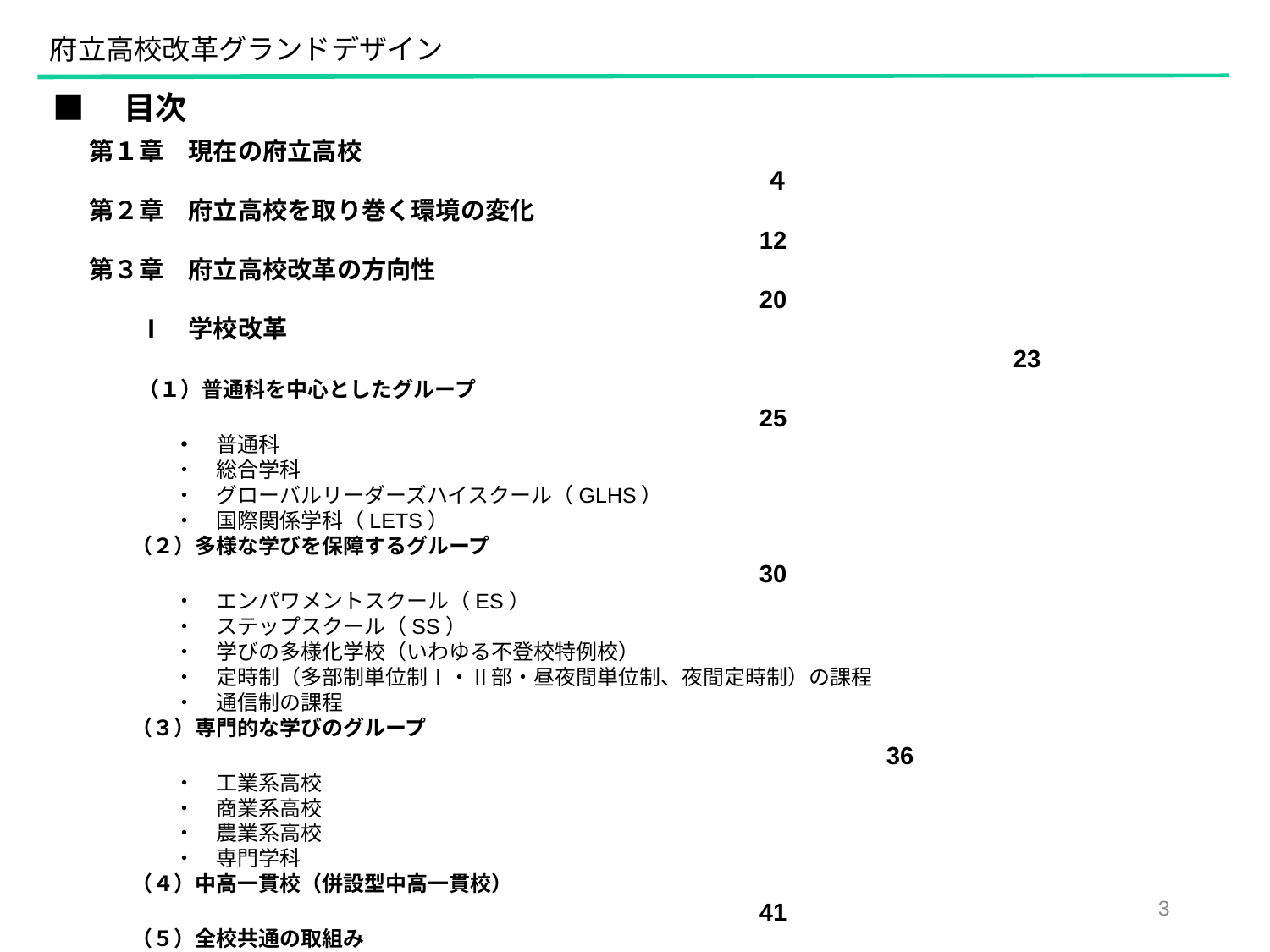

府立高校改革グランドデザイン
■　目次
第１章　現在の府立高校												 ４
第２章　府立高校を取り巻く環境の変化										12
第３章　府立高校改革の方向性											20
　　Ⅰ　学校改革														23
　　（１）普通科を中心としたグループ											25
　　　　・　普通科
　　　　・　総合学科
　　　　・　グローバルリーダーズハイスクール（GLHS）
　　　　・　国際関係学科（LETS）
　　（２）多様な学びを保障するグループ											30
　　　　・　エンパワメントスクール（ES）
　　　　・　ステップスクール（SS）
　　　　・　学びの多様化学校（いわゆる不登校特例校）
　　　　・　定時制（多部制単位制Ⅰ・Ⅱ部・昼夜間単位制、夜間定時制）の課程
　　　　・　通信制の課程
　　（３）専門的な学びのグループ												36
　　　　・　工業系高校
　　　　・　商業系高校
　　　　・　農業系高校
　　　　・　専門学科
　　（４）中高一貫校（併設型中高一貫校）										41
　　（５）全校共通の取組み												43
　　Ⅱ　入試改革														58
　　Ⅲ　広報改革														66
第４章　今後のスケジュール												72
参　 考　国の動き														74

3